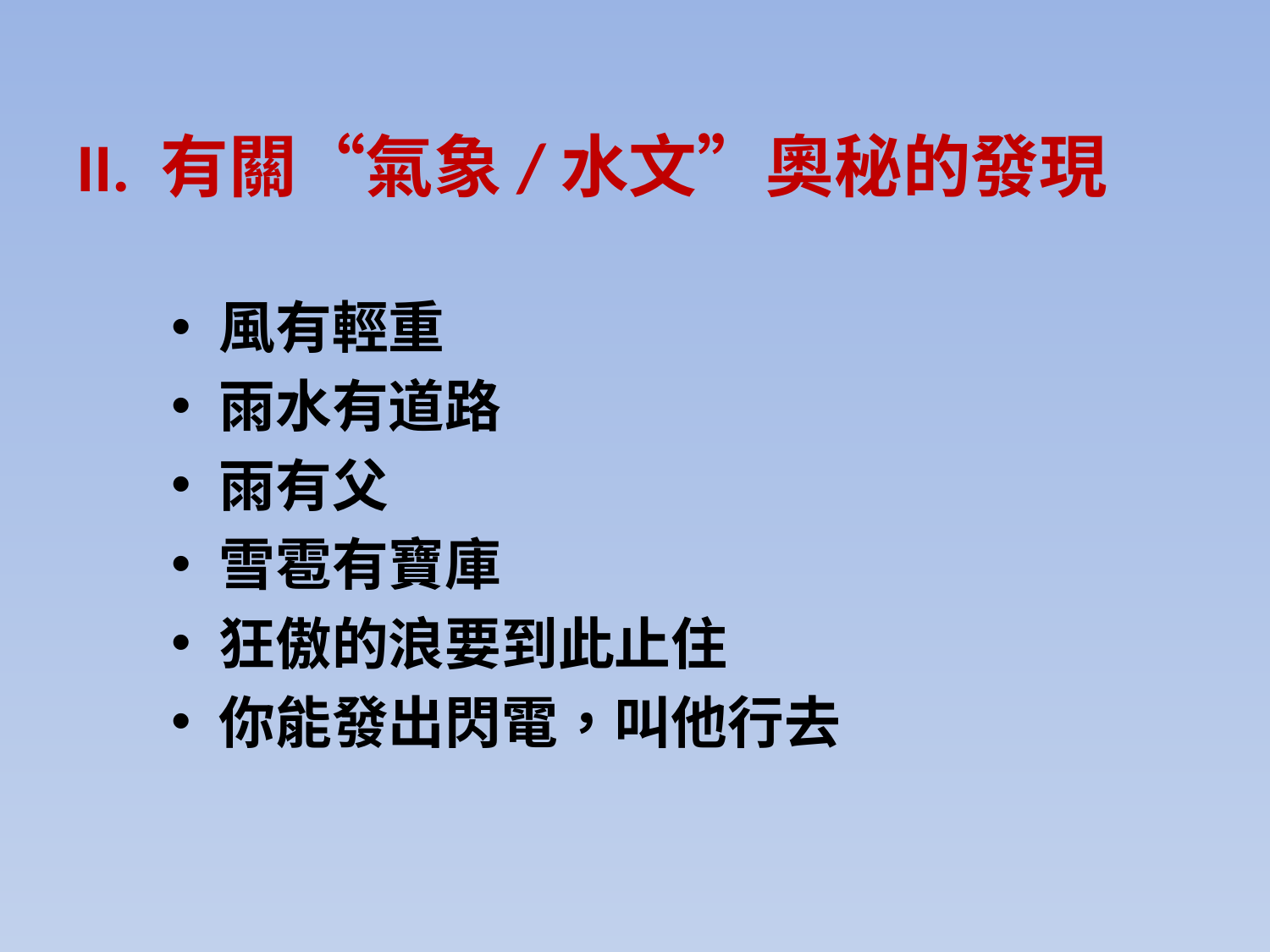

# II. 有關“氣象/水文”奧秘的發現
風有輕重
雨水有道路
雨有父
雪雹有寶庫
狂傲的浪要到此止住
你能發出閃電，叫他行去